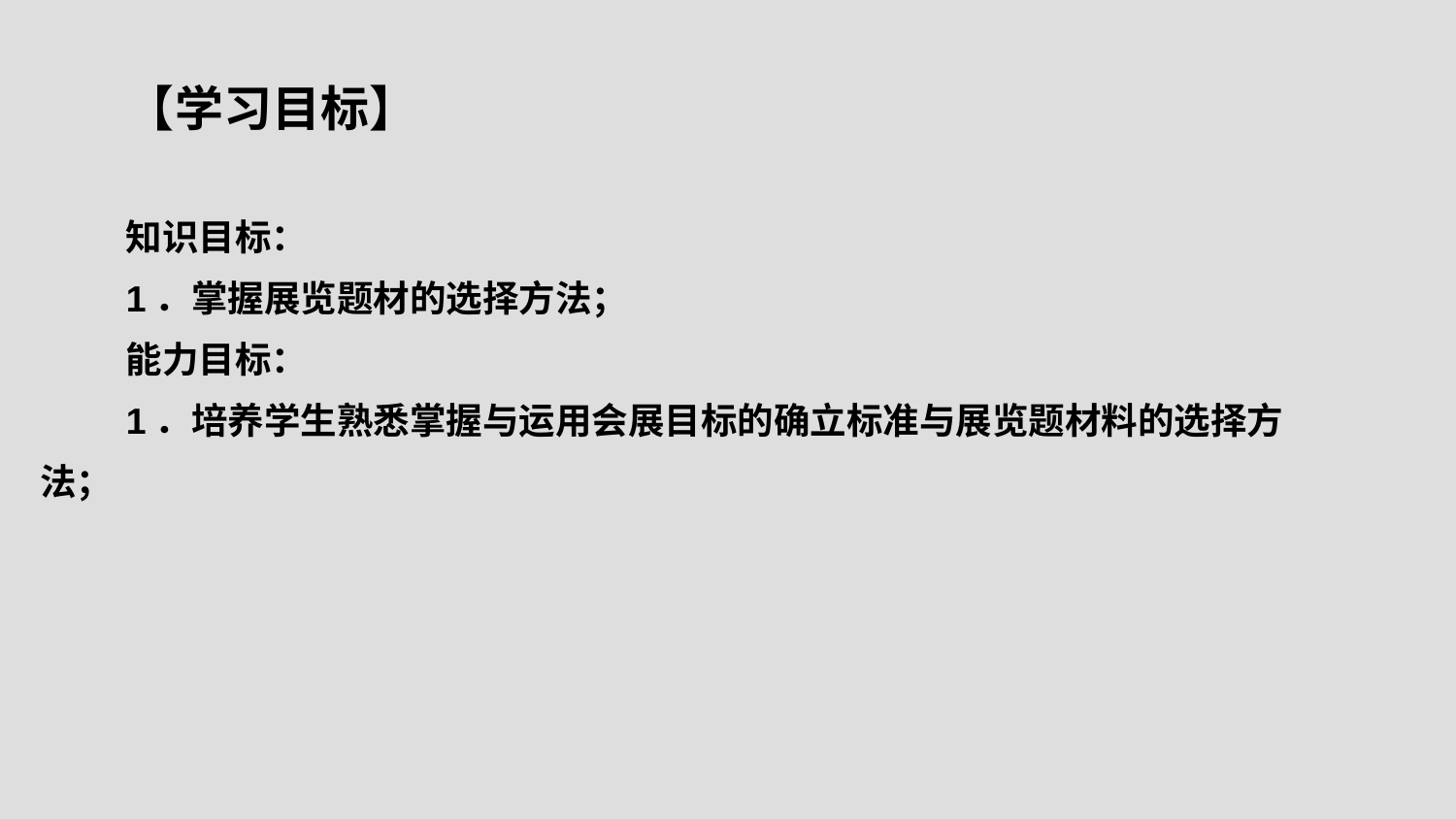

【学习目标】

知识目标：
1．掌握展览题材的选择方法；
能力目标：
1．培养学生熟悉掌握与运用会展目标的确立标准与展览题材料的选择方法；